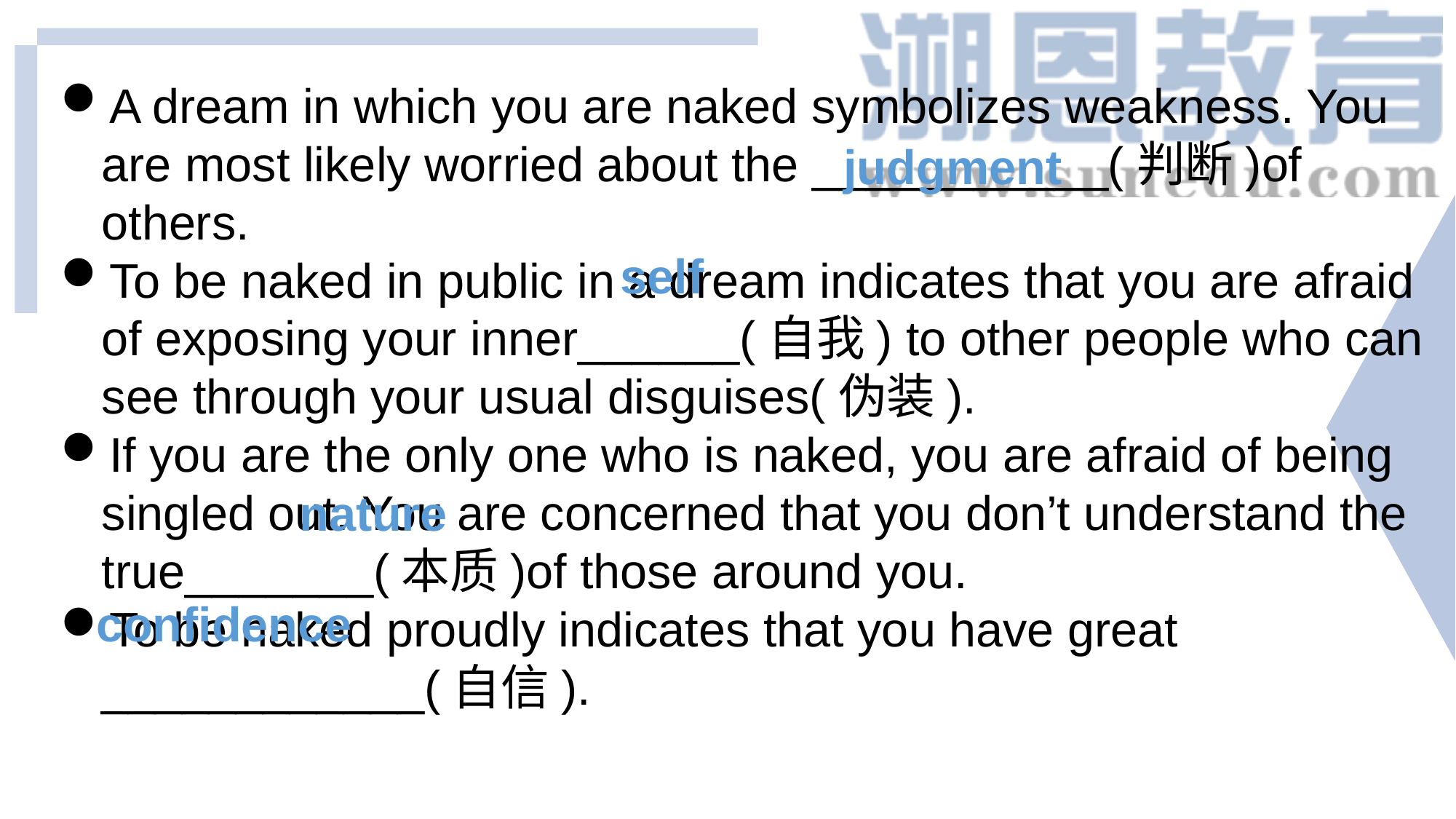

A dream in which you are naked symbolizes weakness. You are most likely worried about the ___________(判断)of others.
To be naked in public in a dream indicates that you are afraid of exposing your inner______(自我) to other people who can see through your usual disguises(伪装).
If you are the only one who is naked, you are afraid of being singled out. You are concerned that you don’t understand the true_______(本质)of those around you.
To be naked proudly indicates that you have great ____________(自信).
judgment
self

nature
confidence